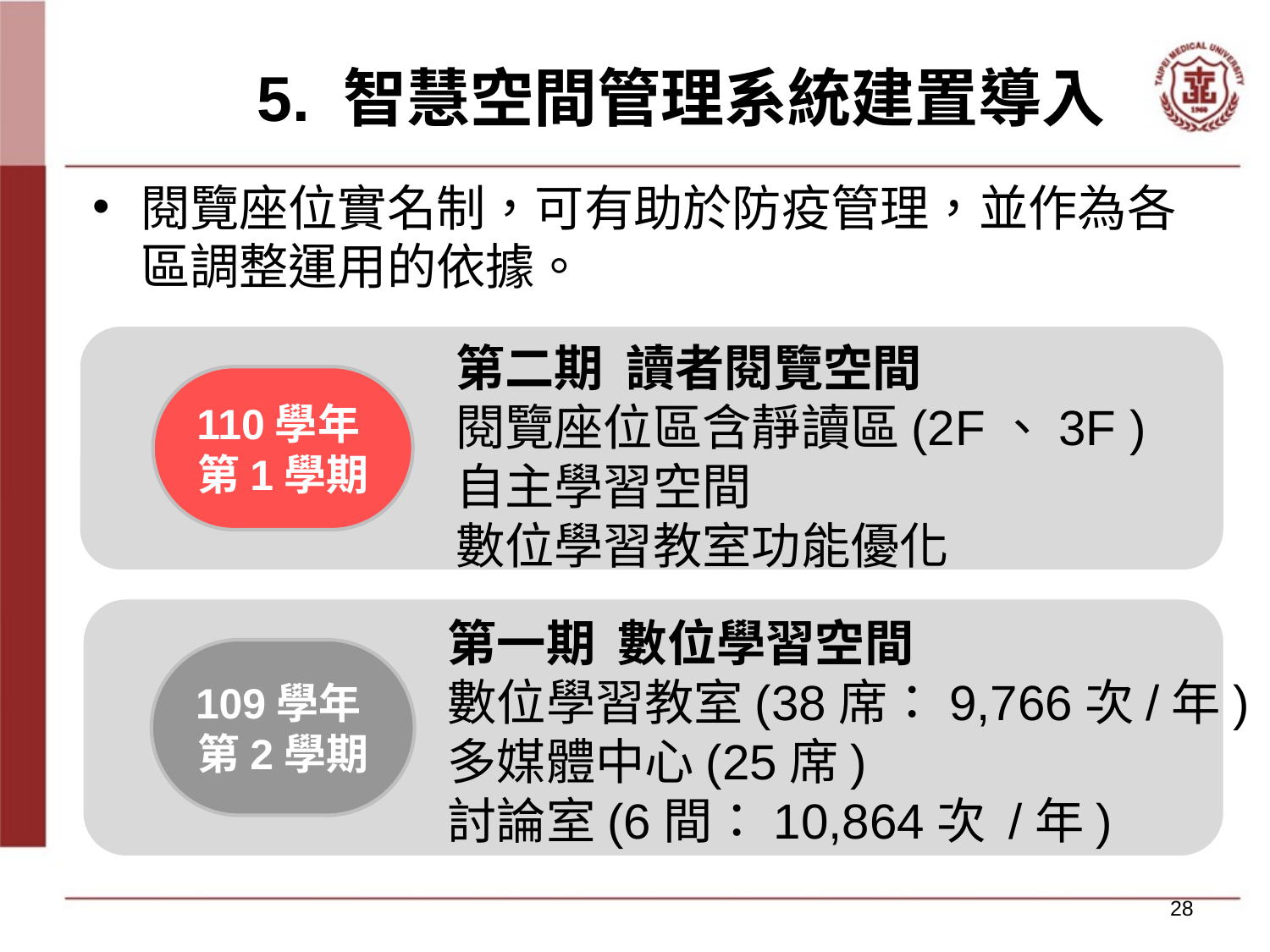

# 5. 智慧空間管理系統建置導入
閱覽座位實名制，可有助於防疫管理，並作為各區調整運用的依據。

第二期  讀者閱覽空間
閱覽座位區含靜讀區(2F、3F )
自主學習空間
數位學習教室功能優化
110學年  第1學期
第一期  數位學習空間
數位學習教室(38席：9,766次/年)
多媒體中心(25席)
討論室(6間：10,864次 /年)
109學年  第2學期
28